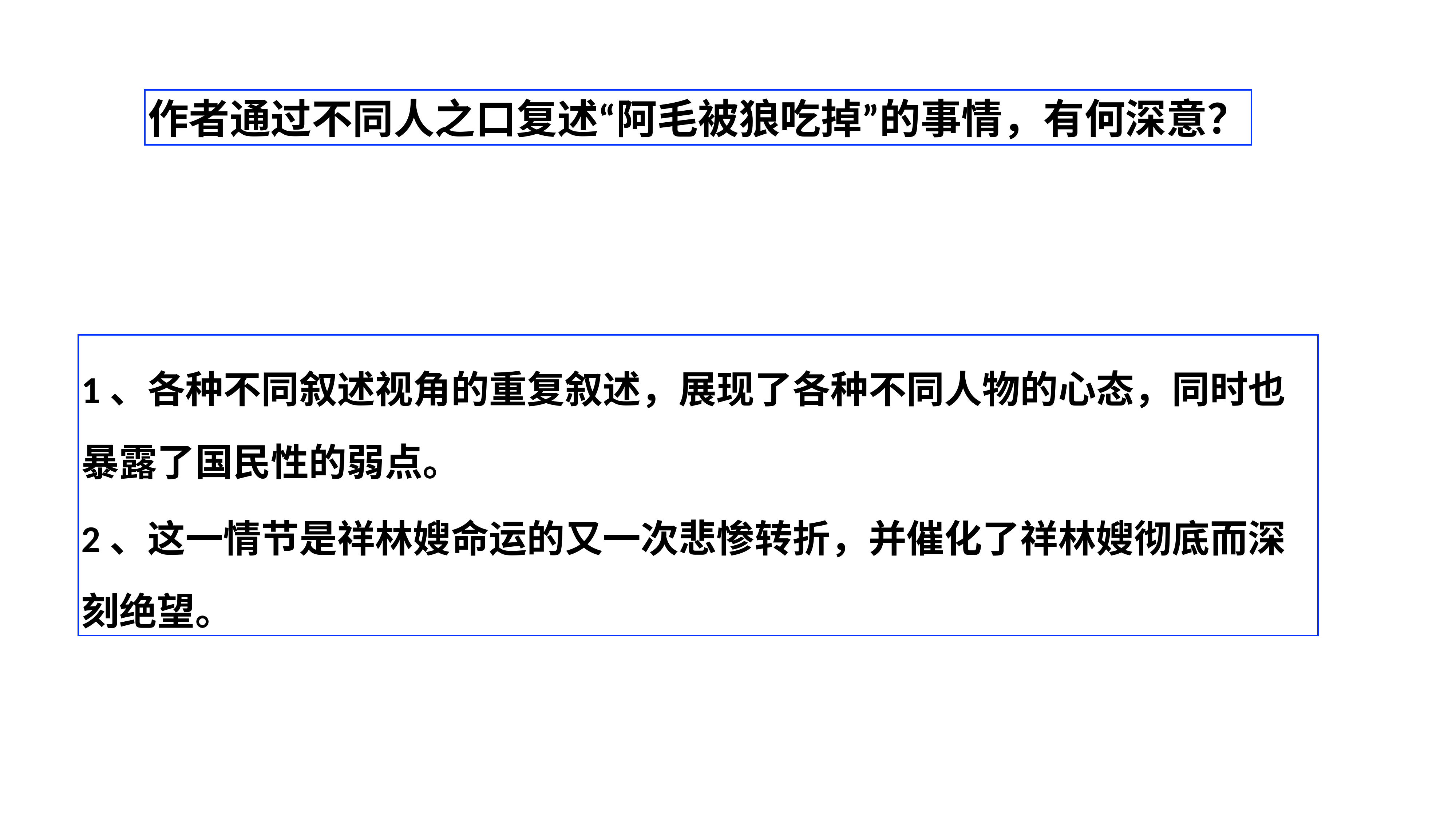

作者通过不同人之口复述“阿毛被狼吃掉”的事情，有何深意？
1、各种不同叙述视角的重复叙述，展现了各种不同人物的心态，同时也暴露了国民性的弱点。
2、这一情节是祥林嫂命运的又一次悲惨转折，并催化了祥林嫂彻底而深刻绝望。